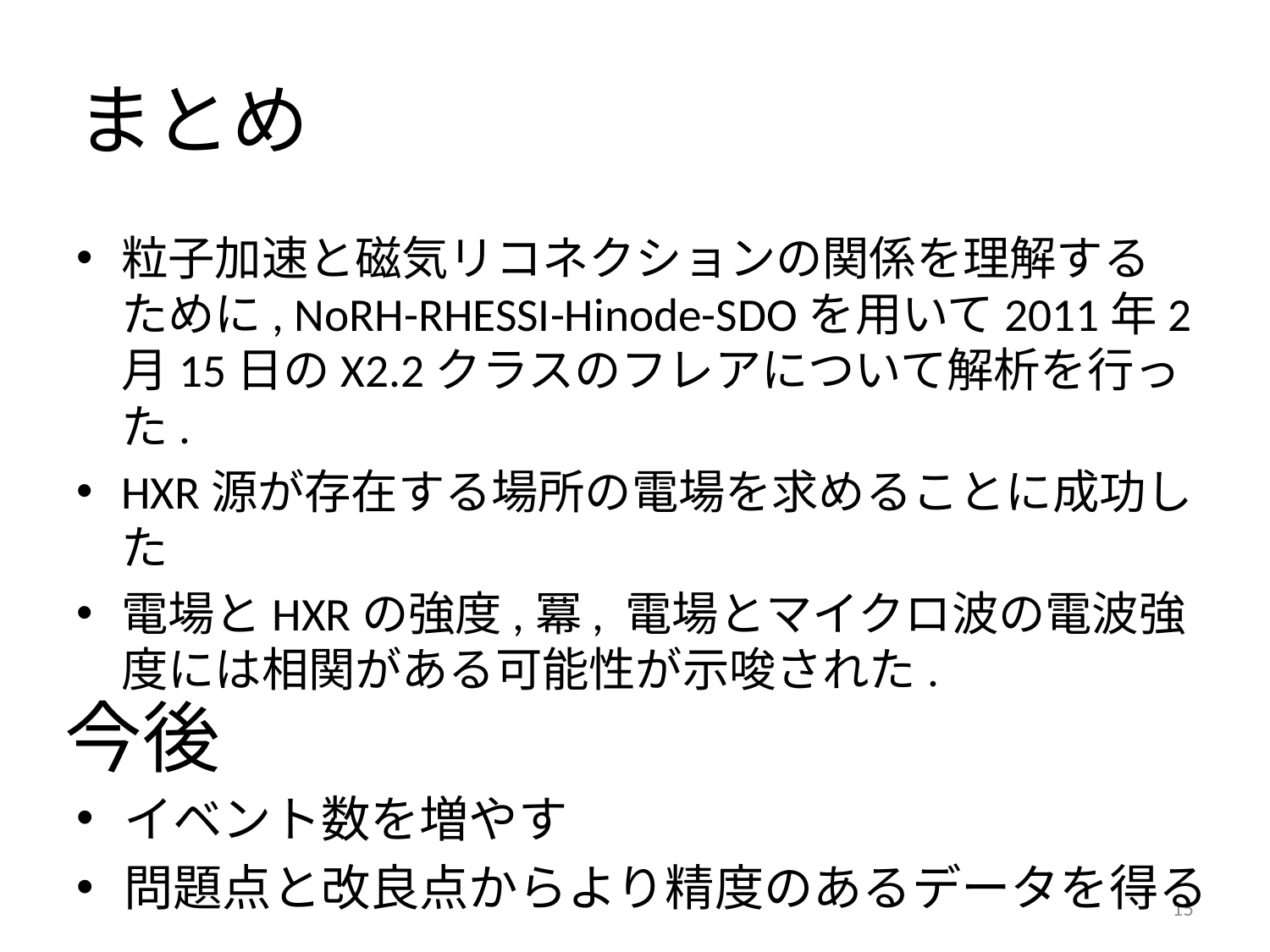

# まとめ
粒子加速と磁気リコネクションの関係を理解するために, NoRH-RHESSI-Hinode-SDOを用いて2011年2月15日のX2.2クラスのフレアについて解析を行った.
HXR源が存在する場所の電場を求めることに成功した
電場とHXRの強度,冪, 電場とマイクロ波の電波強度には相関がある可能性が示唆された.
今後
イベント数を増やす
問題点と改良点からより精度のあるデータを得る
15